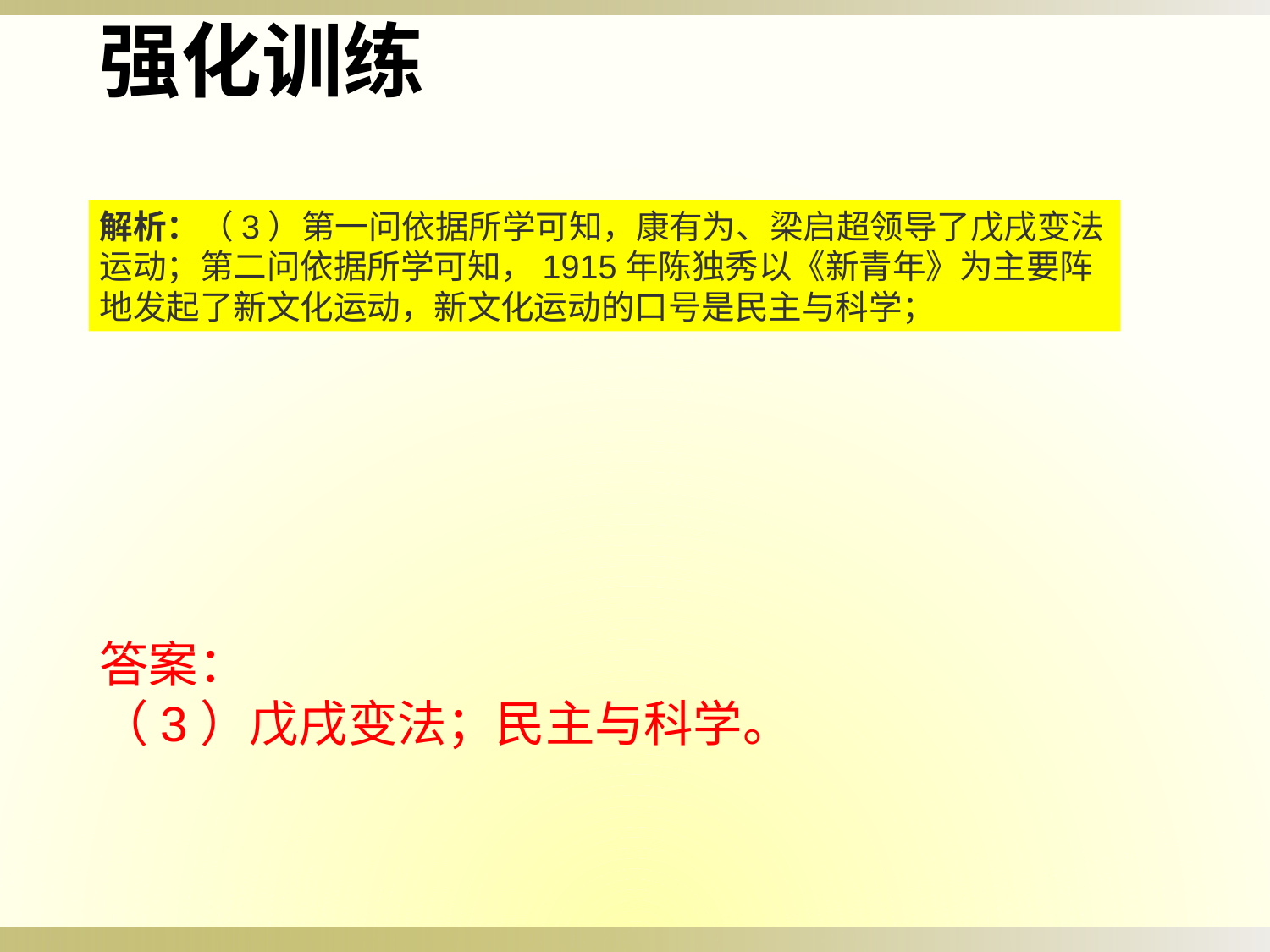

强化训练
解析：（3）第一问依据所学可知，康有为、梁启超领导了戊戌变法运动；第二问依据所学可知，1915年陈独秀以《新青年》为主要阵地发起了新文化运动，新文化运动的口号是民主与科学；
答案：
（3）戊戌变法；民主与科学。